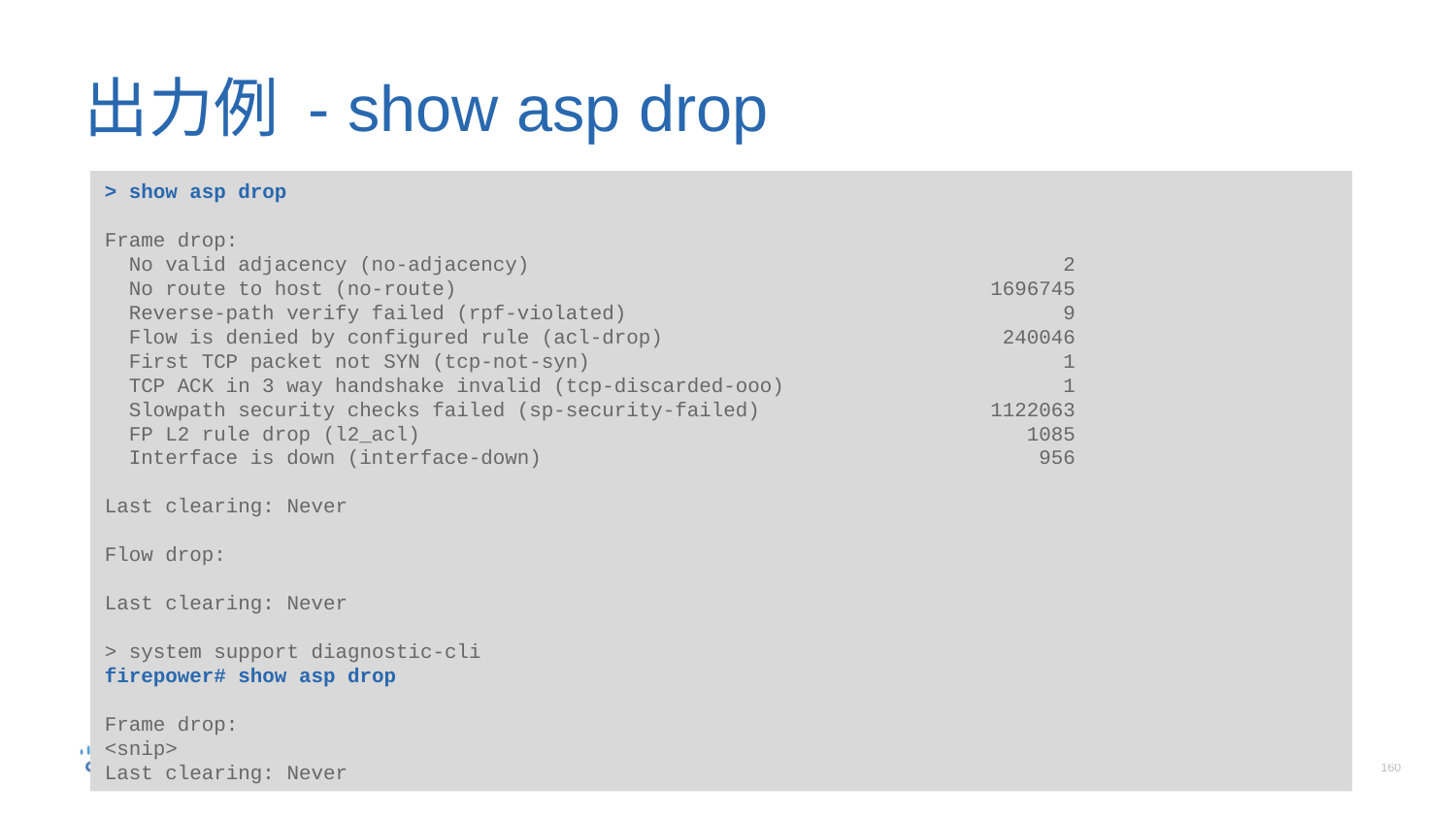

# 出力例 - show asp drop
> show asp drop

Frame drop:
  No valid adjacency (no-adjacency)                                            2
  No route to host (no-route)                                            1696745
  Reverse-path verify failed (rpf-violated)                                    9
  Flow is denied by configured rule (acl-drop)                            240046
  First TCP packet not SYN (tcp-not-syn)                                       1
  TCP ACK in 3 way handshake invalid (tcp-discarded-ooo)                       1
  Slowpath security checks failed (sp-security-failed)                   1122063
  FP L2 rule drop (l2_acl)                                                  1085
  Interface is down (interface-down)                                         956

Last clearing: Never

Flow drop:

Last clearing: Never

> system support diagnostic-cli
firepower# show asp drop

Frame drop:
<snip>
Last clearing: Never